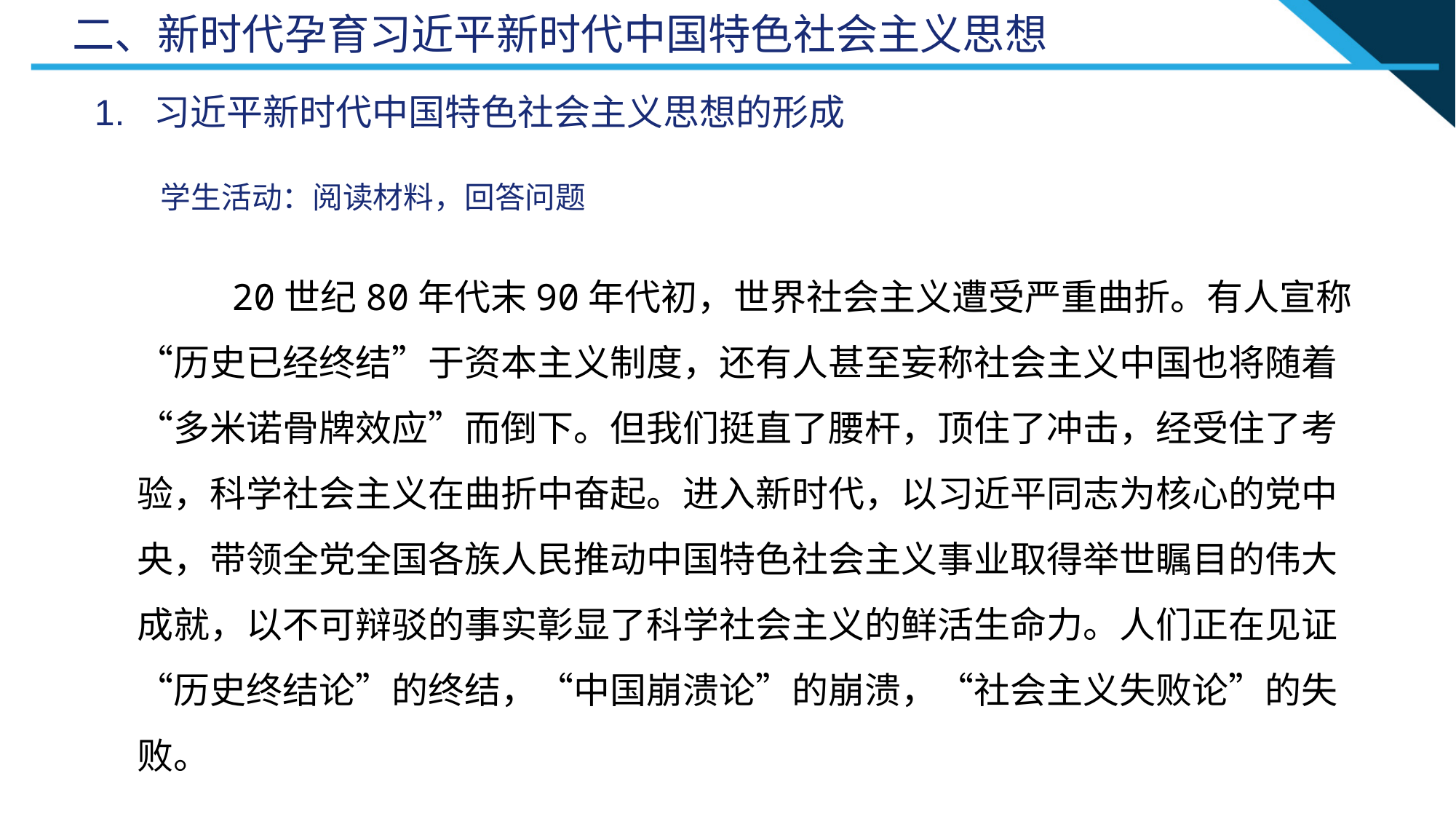

二、新时代孕育习近平新时代中国特色社会主义思想
       1.  习近平新时代中国特色社会主义思想的形成
         学生活动：阅读材料，回答问题

     20世纪80年代末90年代初，世界社会主义遭受严重曲折。有人宣称“历史已经终结”于资本主义制度，还有人甚至妄称社会主义中国也将随着“多米诺骨牌效应”而倒下。但我们挺直了腰杆，顶住了冲击，经受住了考验，科学社会主义在曲折中奋起。进入新时代，以习近平同志为核心的党中央，带领全党全国各族人民推动中国特色社会主义事业取得举世瞩目的伟大成就，以不可辩驳的事实彰显了科学社会主义的鲜活生命力。人们正在见证“历史终结论”的终结，“中国崩溃论”的崩溃，“社会主义失败论”的失败。